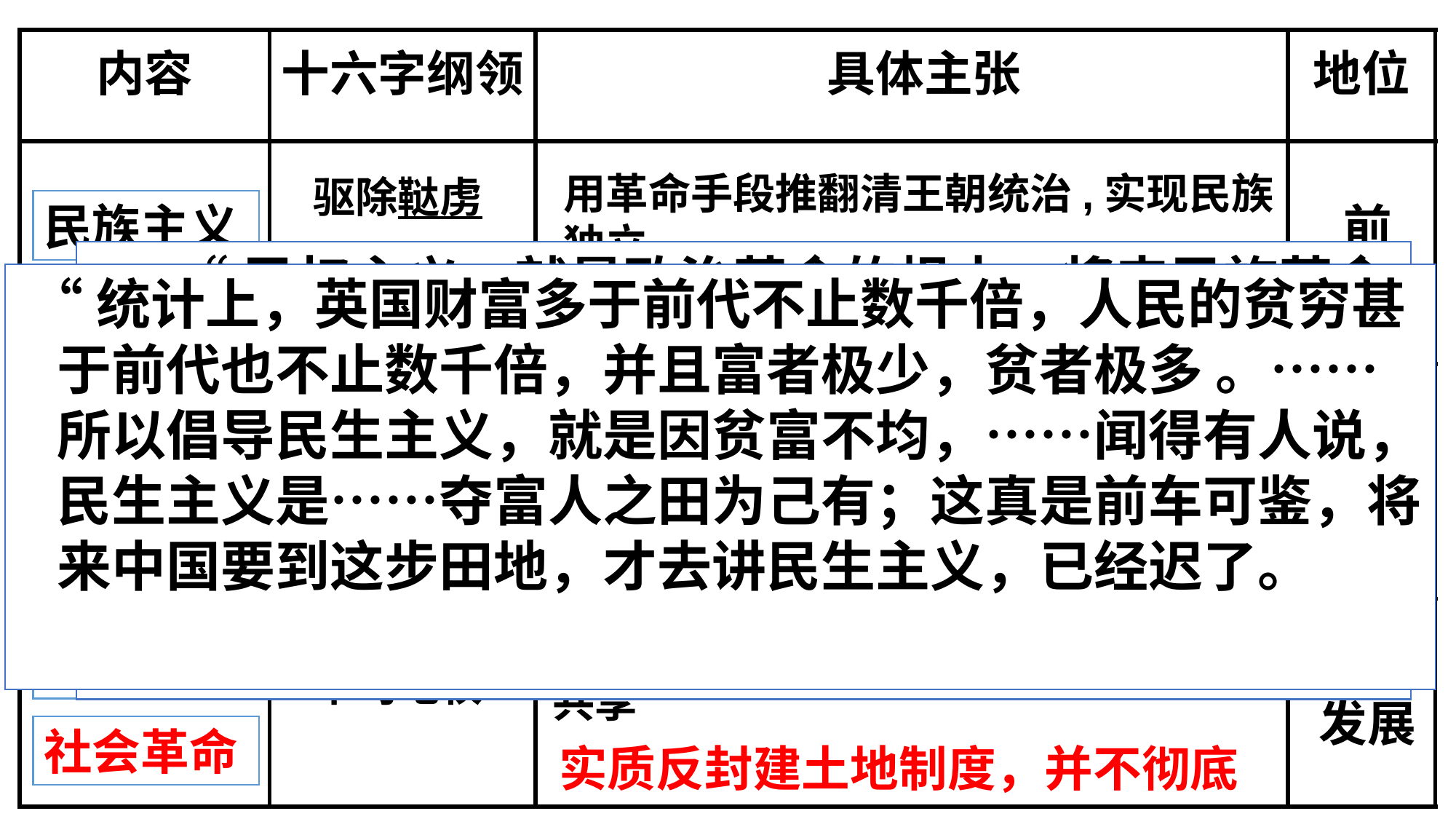

| 内容 | 十六字纲领 | 具体主张 | 地位 |
| --- | --- | --- | --- |
|  |  |  |  |
|  |  |  |  |
|  |  |  |  |
用革命手段推翻清王朝统治,实现民族独立
驱除鞑虏
恢复中华
民族主义
前提
       “民权主义，就是政治革命的根本。将来民族革命实行以后，现在的恶劣政治固然可以一扫而尽，却是还有那恶劣政治的根本，不可不去。”

——孙中山在《民报》创刊周年庆祝大会的演说
            1906年12月2日

 “统计上，英国财富多于前代不止数千倍，人民的贫穷甚于前代也不止数千倍，并且富者极少，贫者极多 。……所以倡导民生主义，就是因贫富不均，……闻得有人说，民生主义是……夺富人之田为己有；这真是前车可鉴，将来中国要到这步田地，才去讲民生主义，已经迟了。
实质反满，没有明确的反帝要求
民族革命
推翻封建帝制；建立资产阶级共和国
民权主义
核心
创立民国
实质反君主专制
政治革命
“核定地价”；“涨价归公”；国民共享
民生主义
补充发展
平均地权
社会革命
实质反封建土地制度，并不彻底